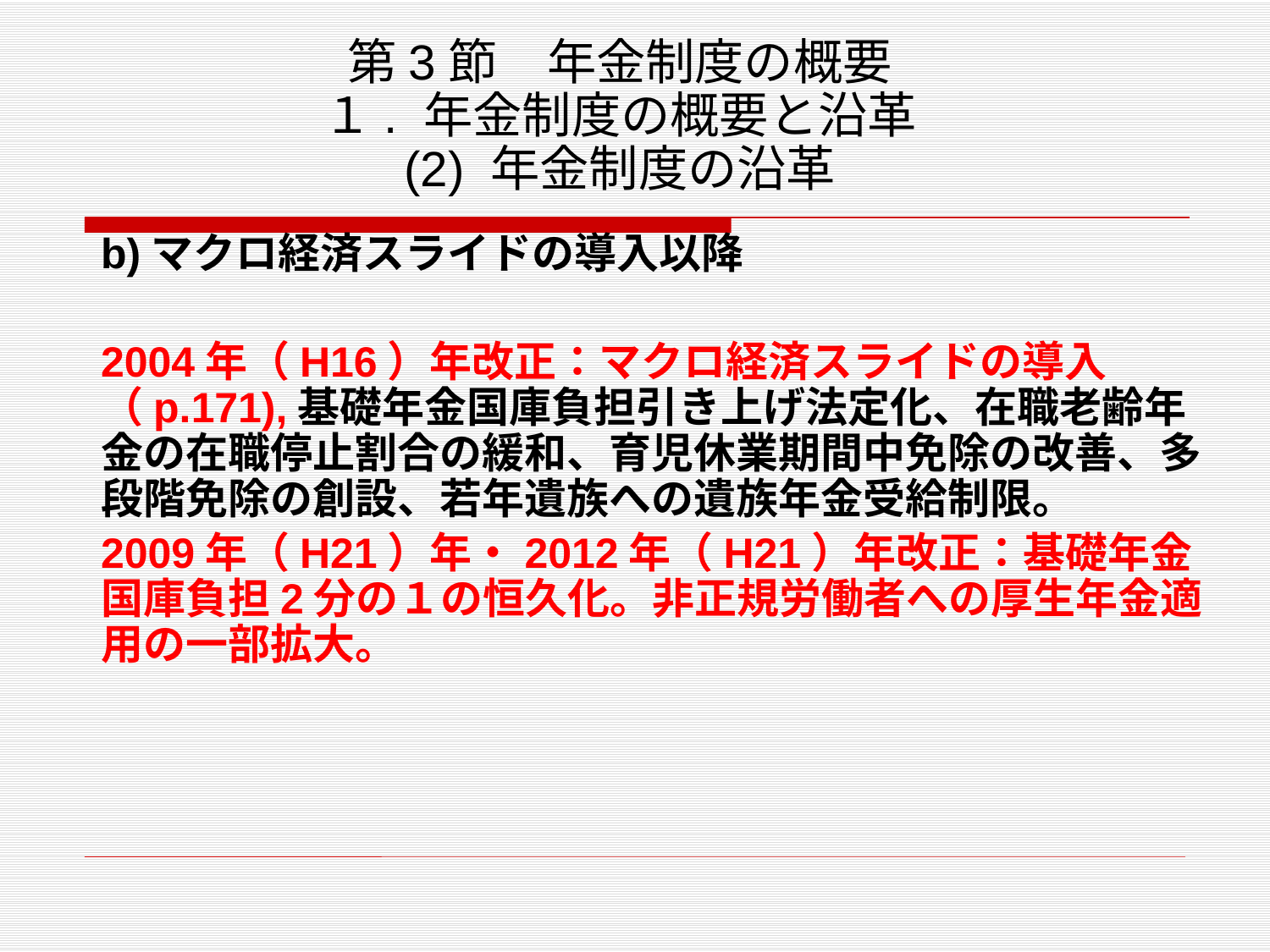

# 第3節　年金制度の概要 １. 年金制度の概要と沿革 (2) 年金制度の沿革
b)マクロ経済スライドの導入以降

2004年（H16）年改正：マクロ経済スライドの導入（p.171),基礎年金国庫負担引き上げ法定化、在職老齢年金の在職停止割合の緩和、育児休業期間中免除の改善、多段階免除の創設、若年遺族への遺族年金受給制限。
2009年（H21）年・2012年（H21）年改正：基礎年金国庫負担2分の１の恒久化。非正規労働者への厚生年金適用の一部拡大。